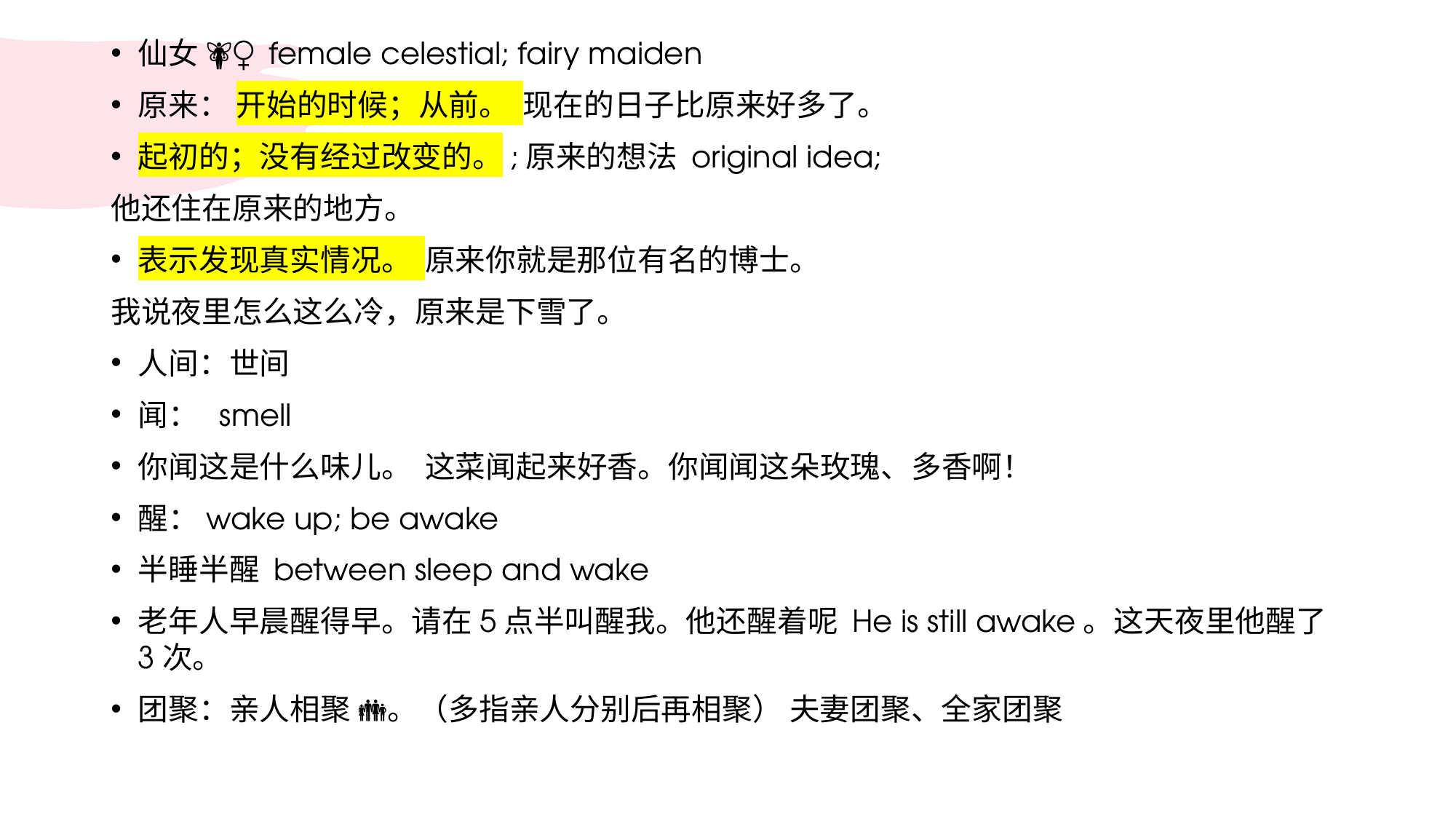

仙女 🧚‍♀️ female celestial; fairy maiden
原来： 开始的时候；从前。  现在的日子比原来好多了。
起初的；没有经过改变的。;原来的想法 original idea;
他还住在原来的地方。
表示发现真实情况。  原来你就是那位有名的博士。
我说夜里怎么这么冷，原来是下雪了。
人间：世间
闻：  smell
你闻这是什么味儿。  这菜闻起来好香。你闻闻这朵玫瑰、多香啊！
醒：wake up; be awake
半睡半醒 between sleep and wake
老年人早晨醒得早。请在5点半叫醒我。他还醒着呢 He is still awake。这天夜里他醒了3次。
团聚：亲人相聚 👪。（多指亲人分别后再相聚） 夫妻团聚、全家团聚